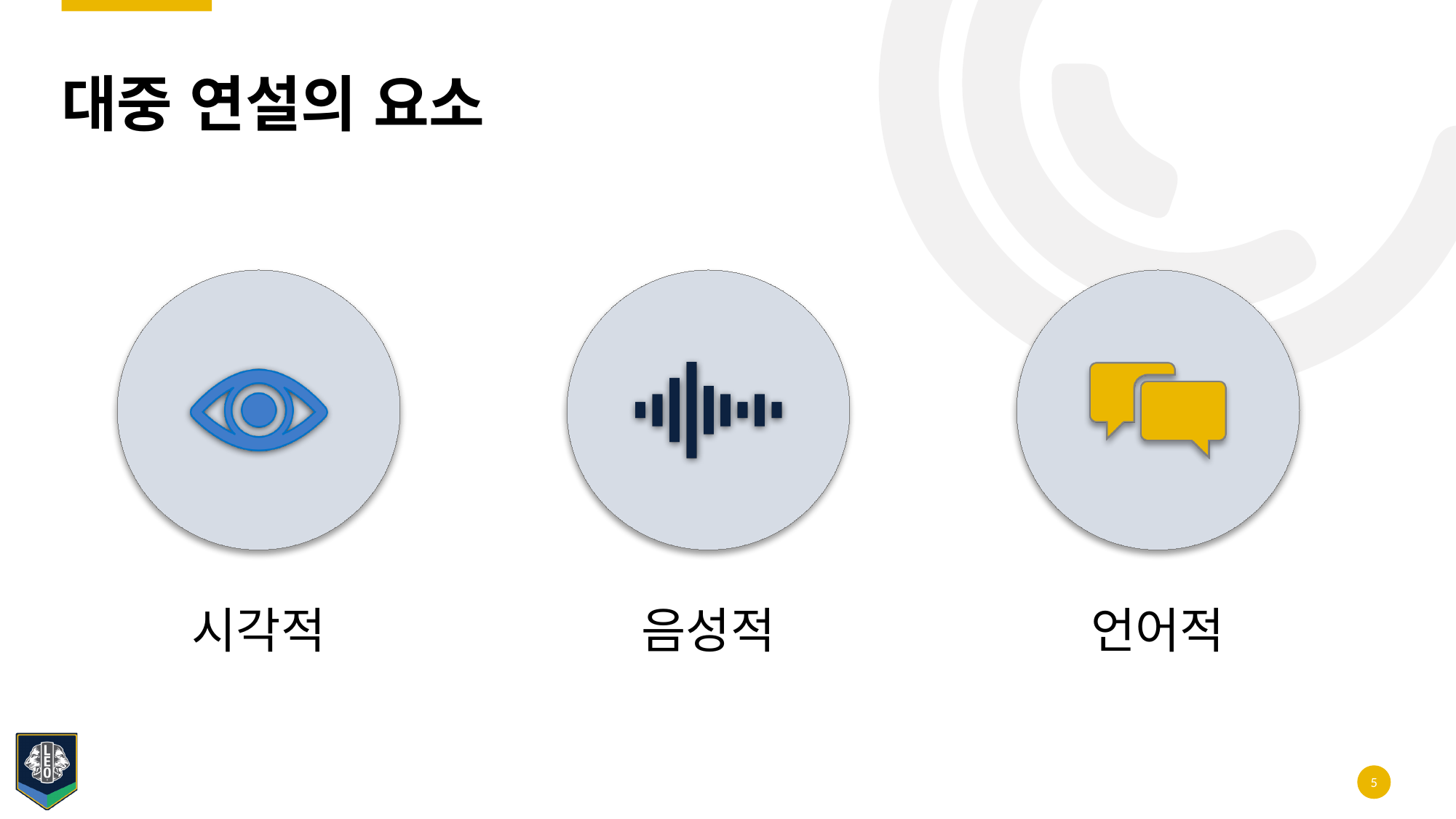

# 대중 연설의 요소
시각적
음성적
언어적
5